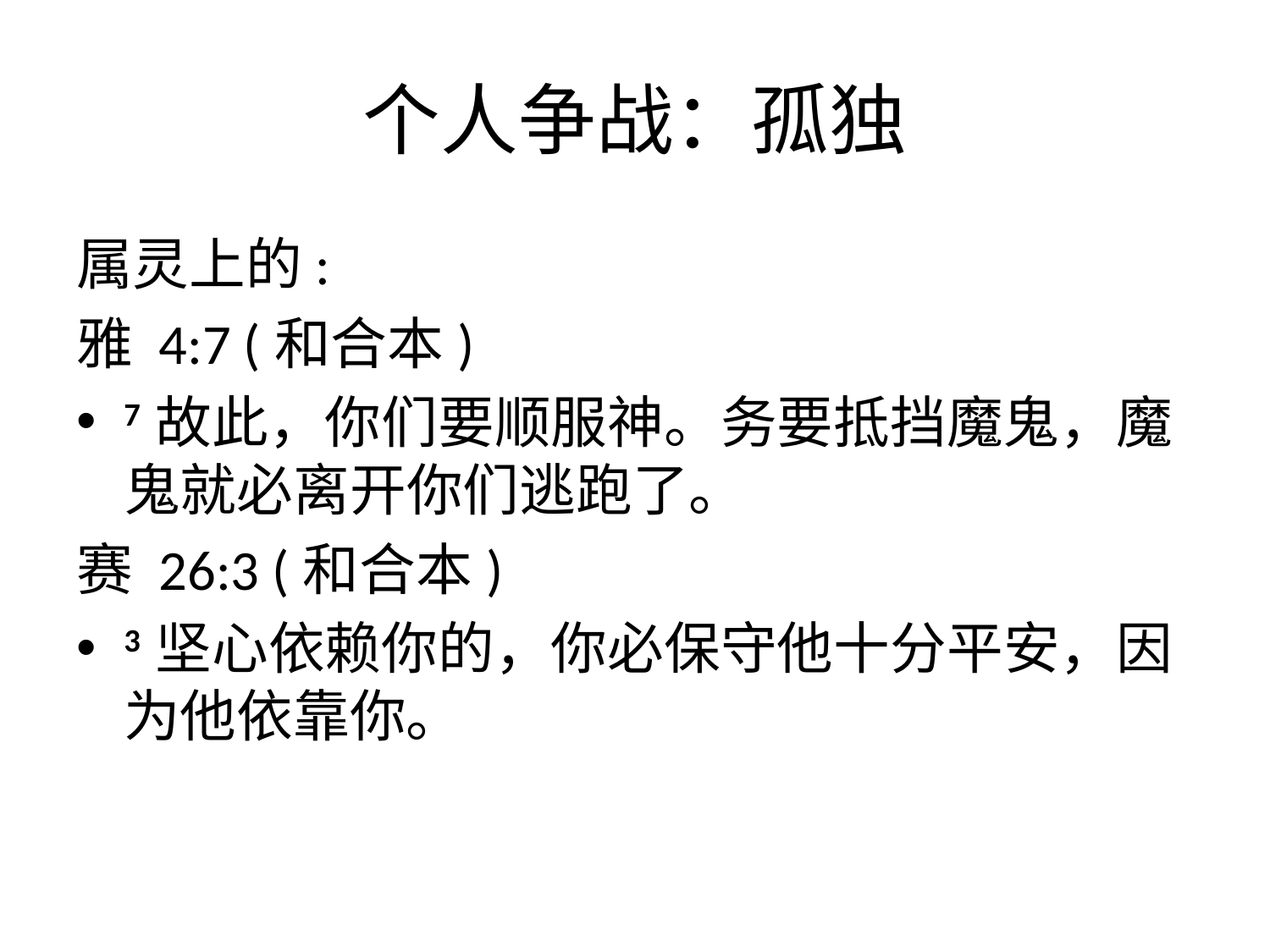

# 个人争战：孤独
属灵上的:
雅 4:7 (和合本)
7 故此，你们要顺服神。务要抵挡魔鬼，魔鬼就必离开你们逃跑了。
赛 26:3 (和合本)
3 坚心依赖你的，你必保守他十分平安，因为他依靠你。